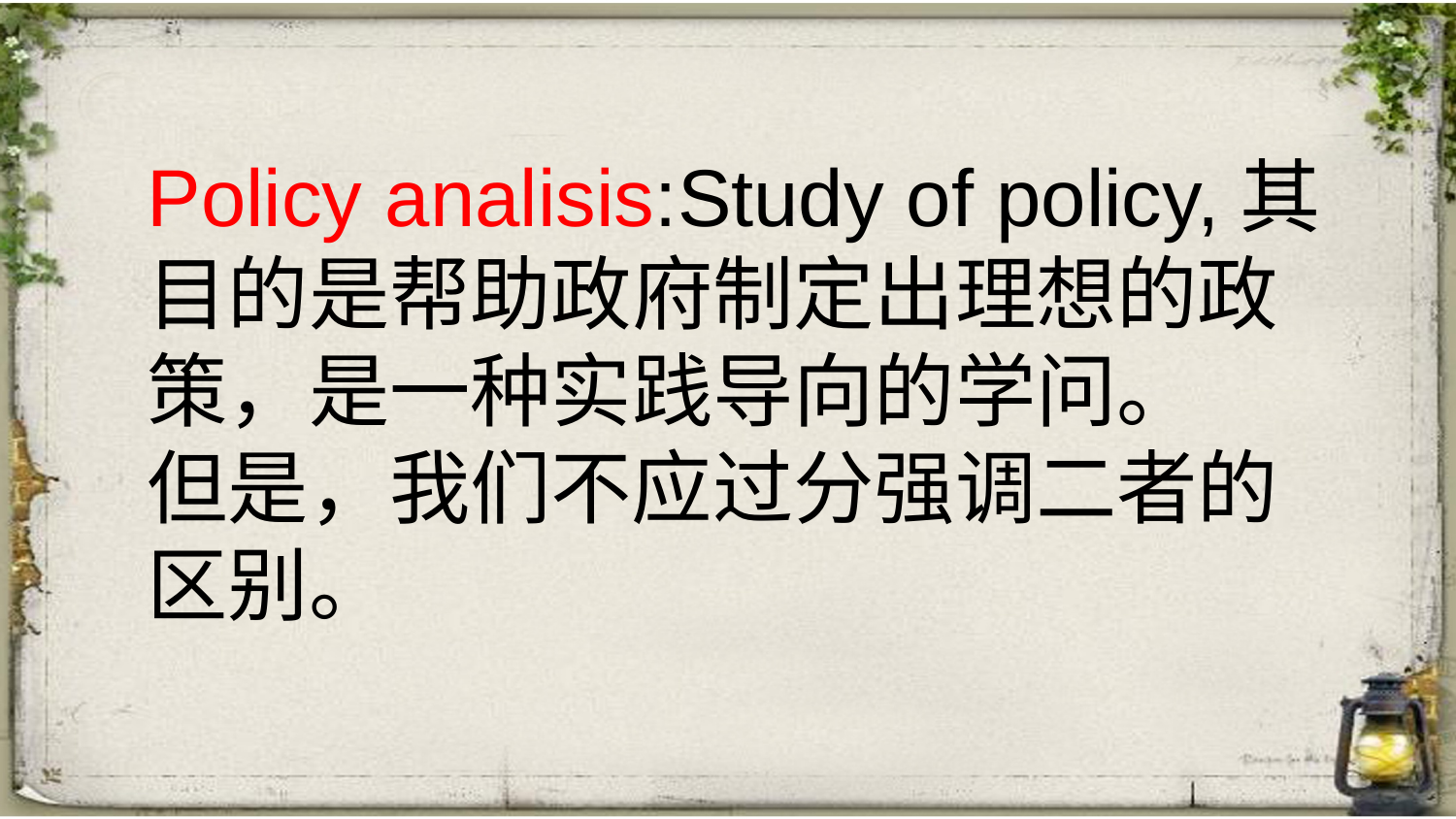

Policy analisis:Study of policy,其目的是帮助政府制定出理想的政策，是一种实践导向的学问。
但是，我们不应过分强调二者的区别。